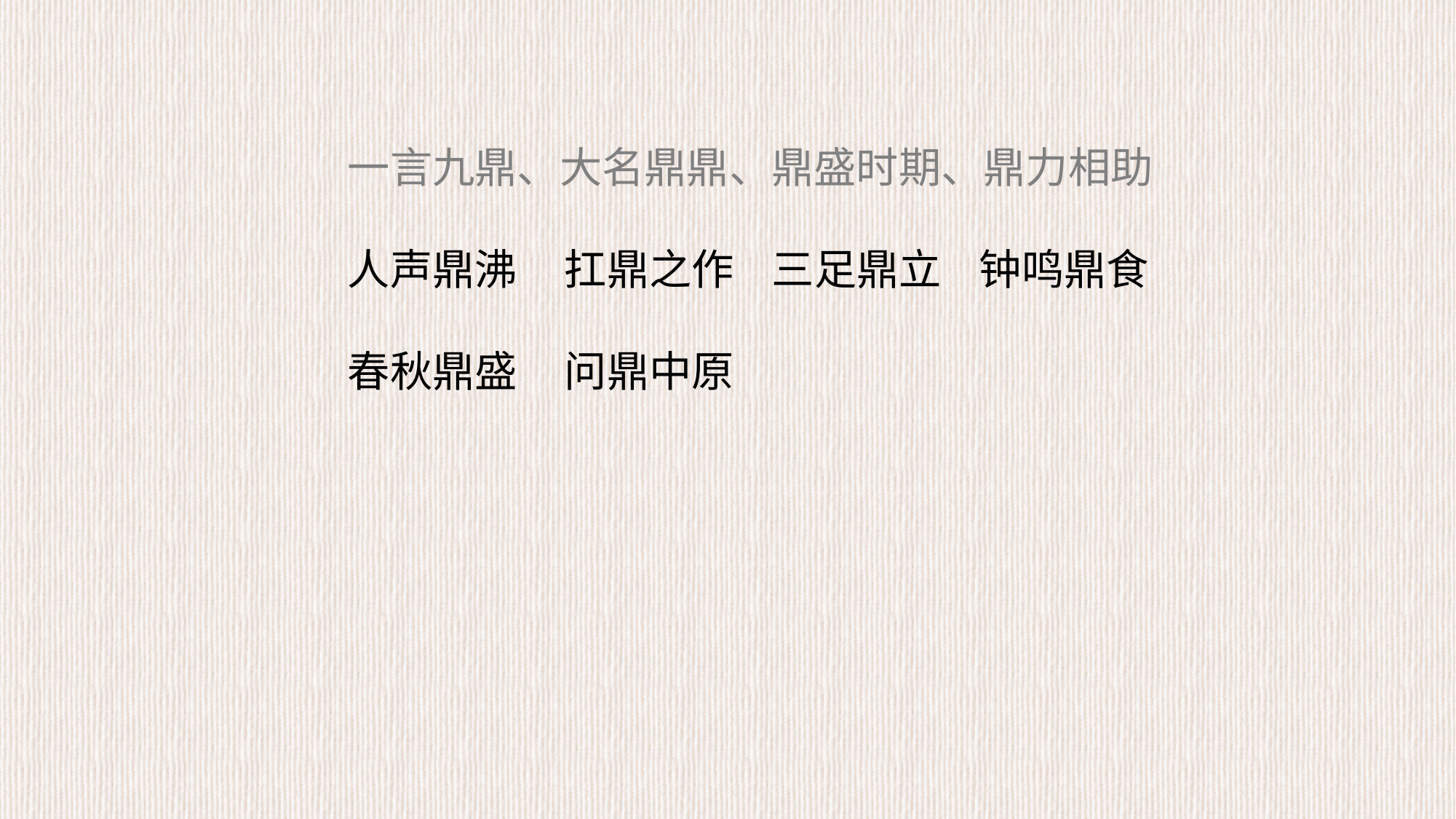

一言九鼎、大名鼎鼎、鼎盛时期、鼎力相助

人声鼎沸     扛鼎之作    三足鼎立    钟鸣鼎食

春秋鼎盛     问鼎中原